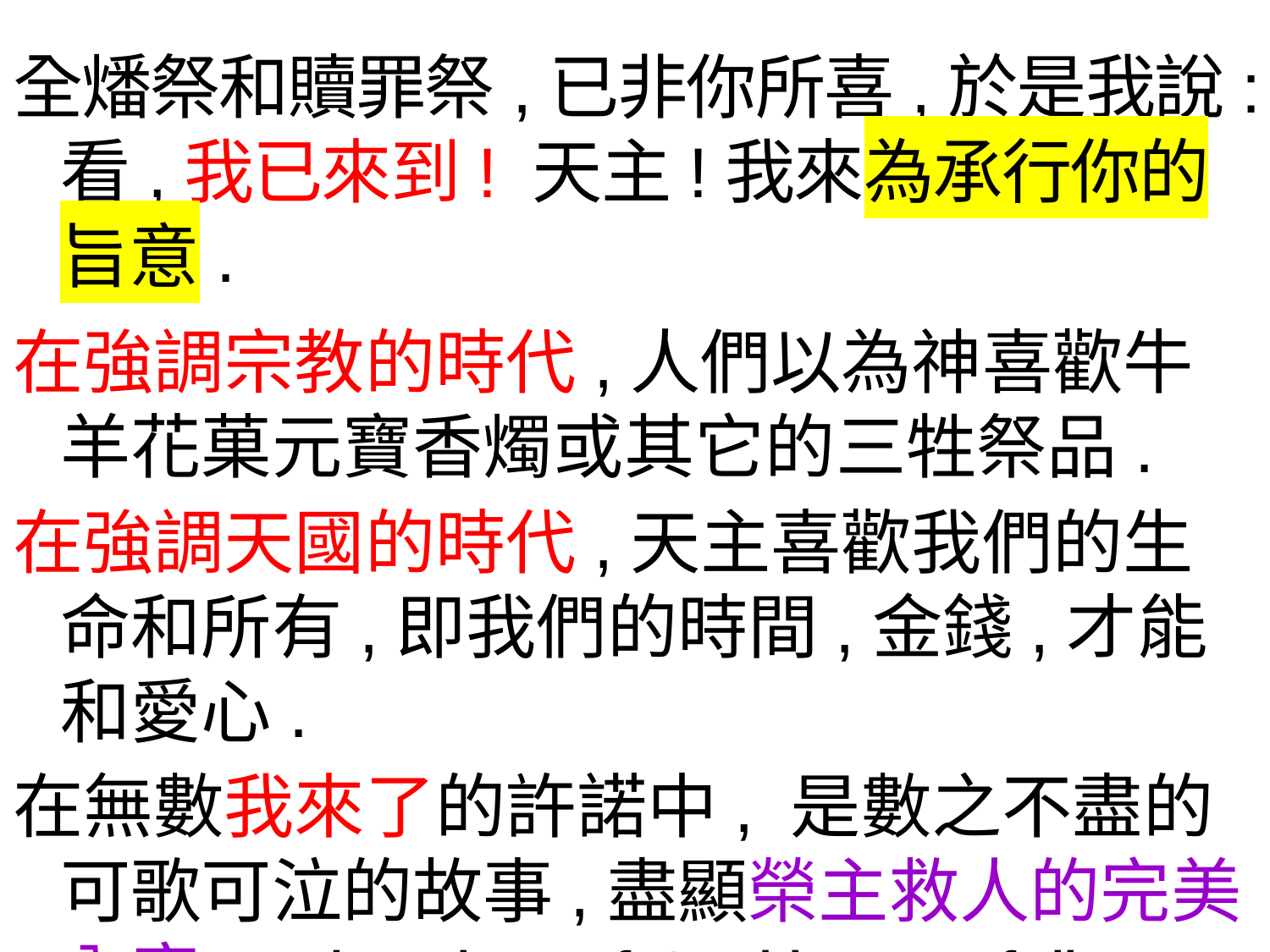

全燔祭和贖罪祭,已非你所喜,於是我說:看,我已來到! 天主!我來為承行你的旨意.
在強調宗教的時代,人們以為神喜歡牛羊花菓元寶香燭或其它的三牲祭品.
在強調天國的時代,天主喜歡我們的生命和所有,即我們的時間,金錢,才能和愛心.
在無數我來了的許諾中, 是數之不盡的可歌可泣的故事,盡顯榮主救人的完美內容：The glory of God is man fully alive.